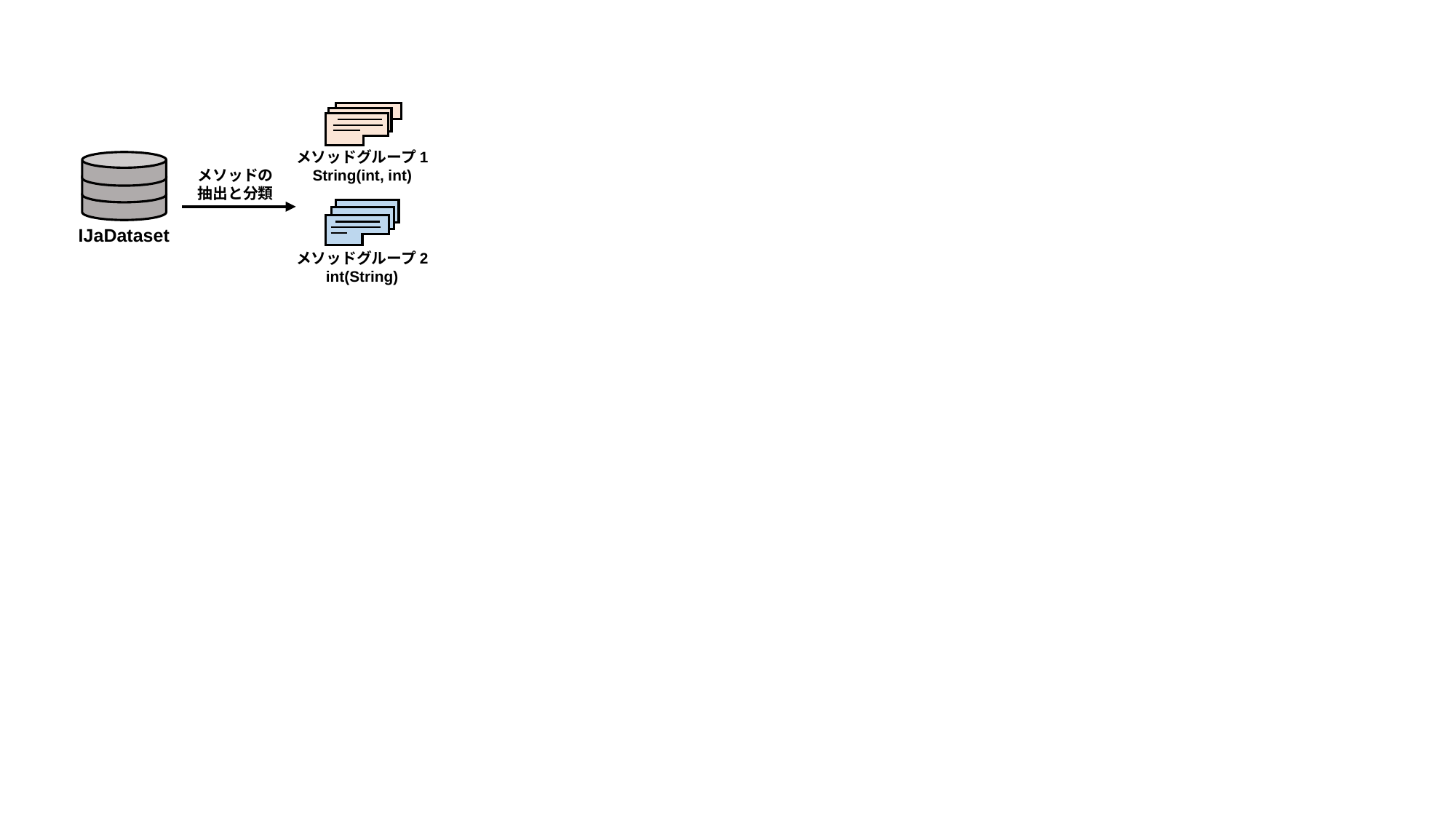

メソッドグループ1
String(int, int)

メソッドの
抽出と分類

IJaDataset
メソッドグループ2
int(String)